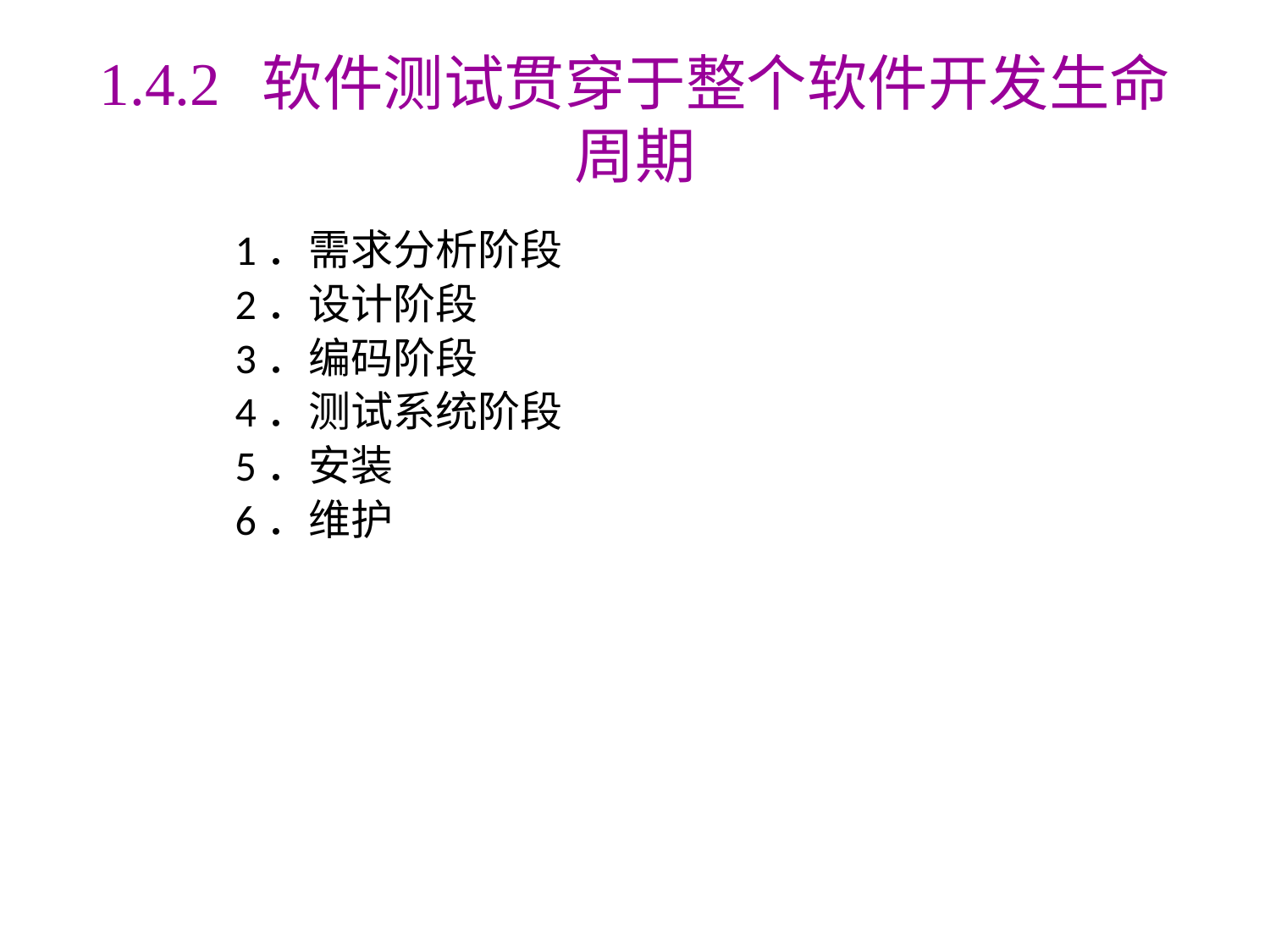

# 1.4.2  软件测试贯穿于整个软件开发生命周期
1．需求分析阶段
2．设计阶段
3．编码阶段
4．测试系统阶段
5．安装
6．维护